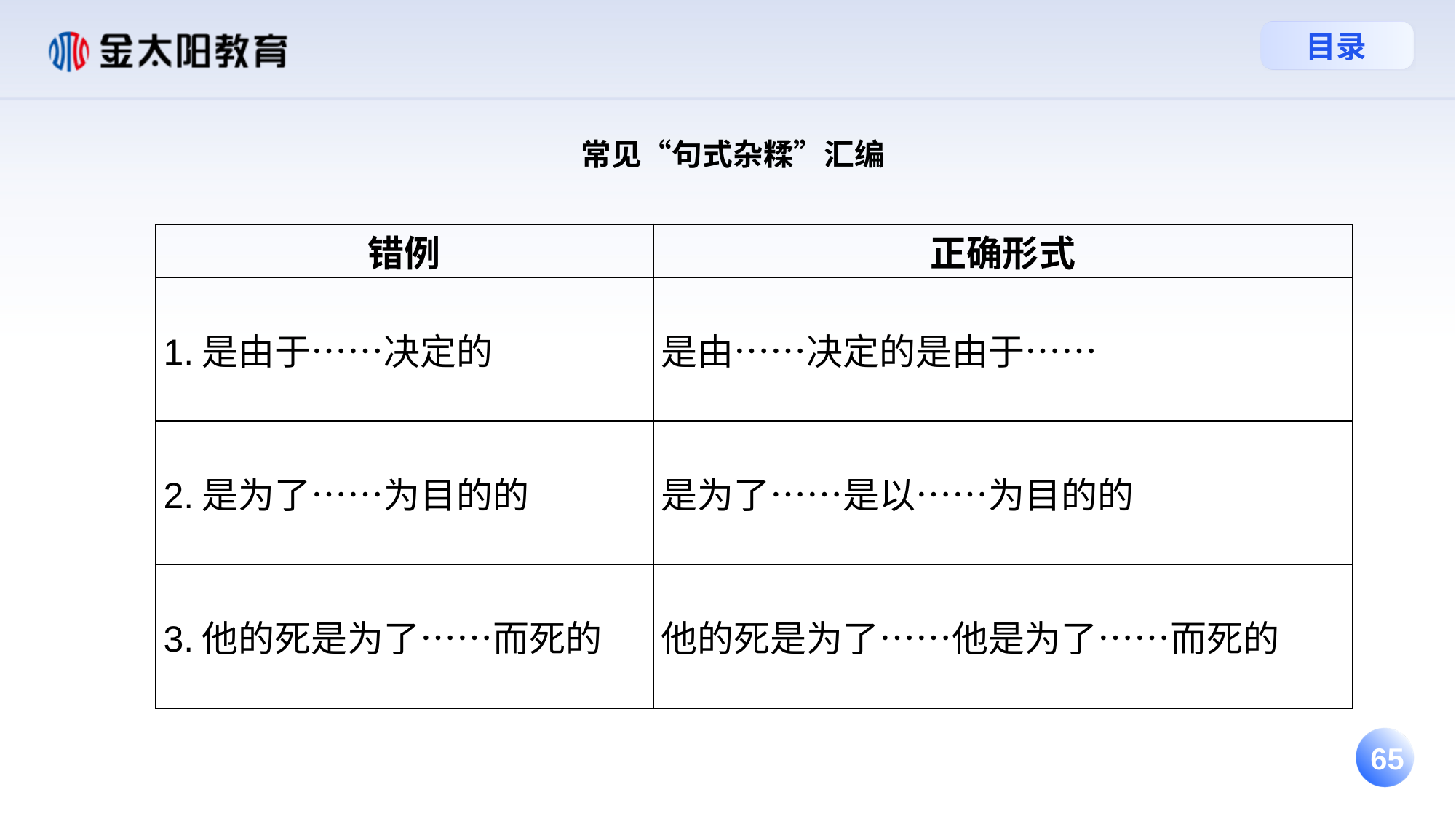

常见“句式杂糅”汇编

| 错例 | 正确形式 |
| --- | --- |
| 1.是由于……决定的 | 是由……决定的是由于…… |
| 2.是为了……为目的的 | 是为了……是以……为目的的 |
| 3.他的死是为了……而死的 | 他的死是为了……他是为了……而死的 |